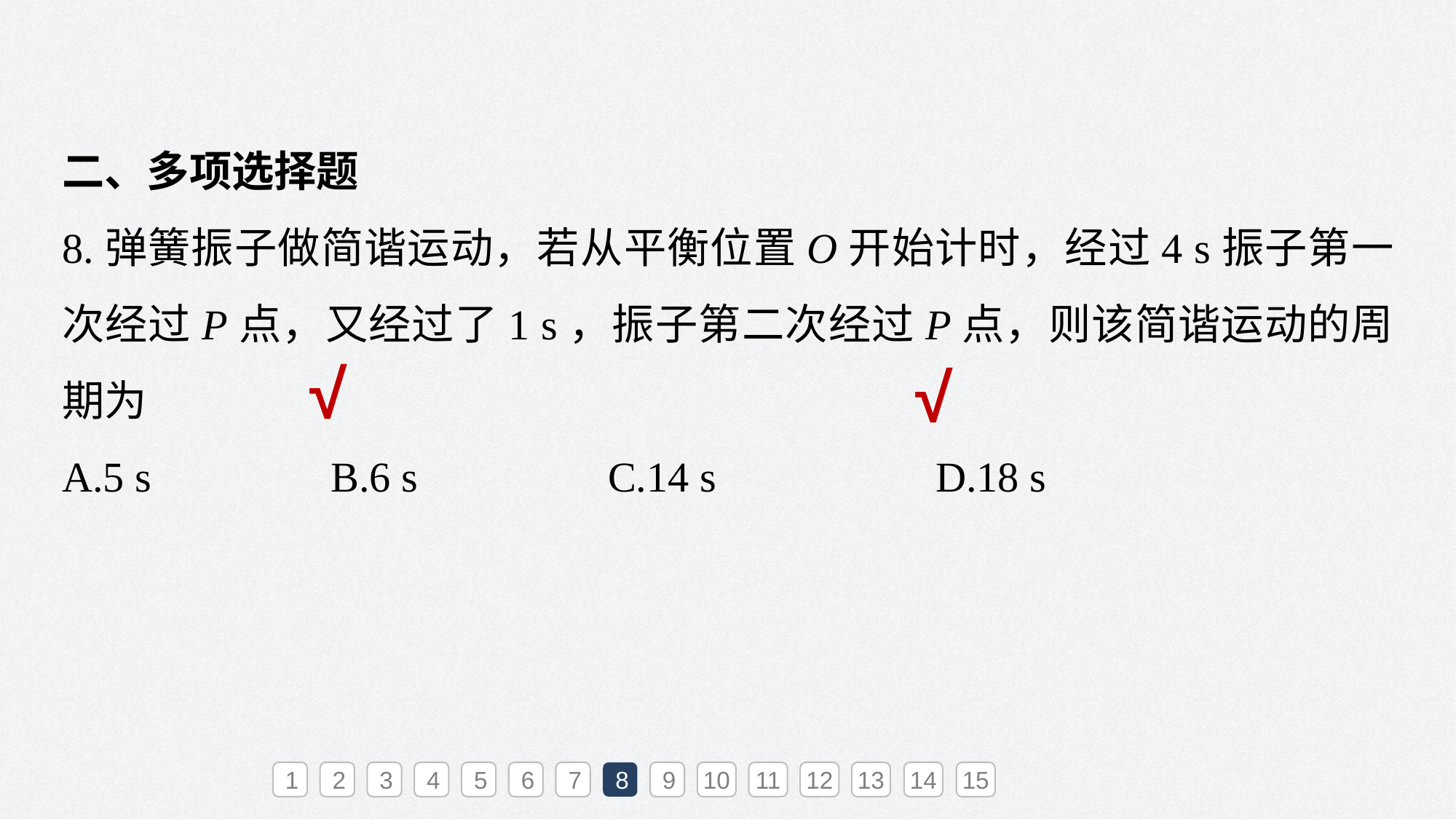

二、多项选择题
8.弹簧振子做简谐运动，若从平衡位置O开始计时，经过4 s振子第一次经过P点，又经过了1 s，振子第二次经过P点，则该简谐运动的周期为
A.5 s  	B.6 s  		C.14 s  		D.18 s
√
√
1
2
3
4
5
6
7
8
9
10
11
12
13
14
15